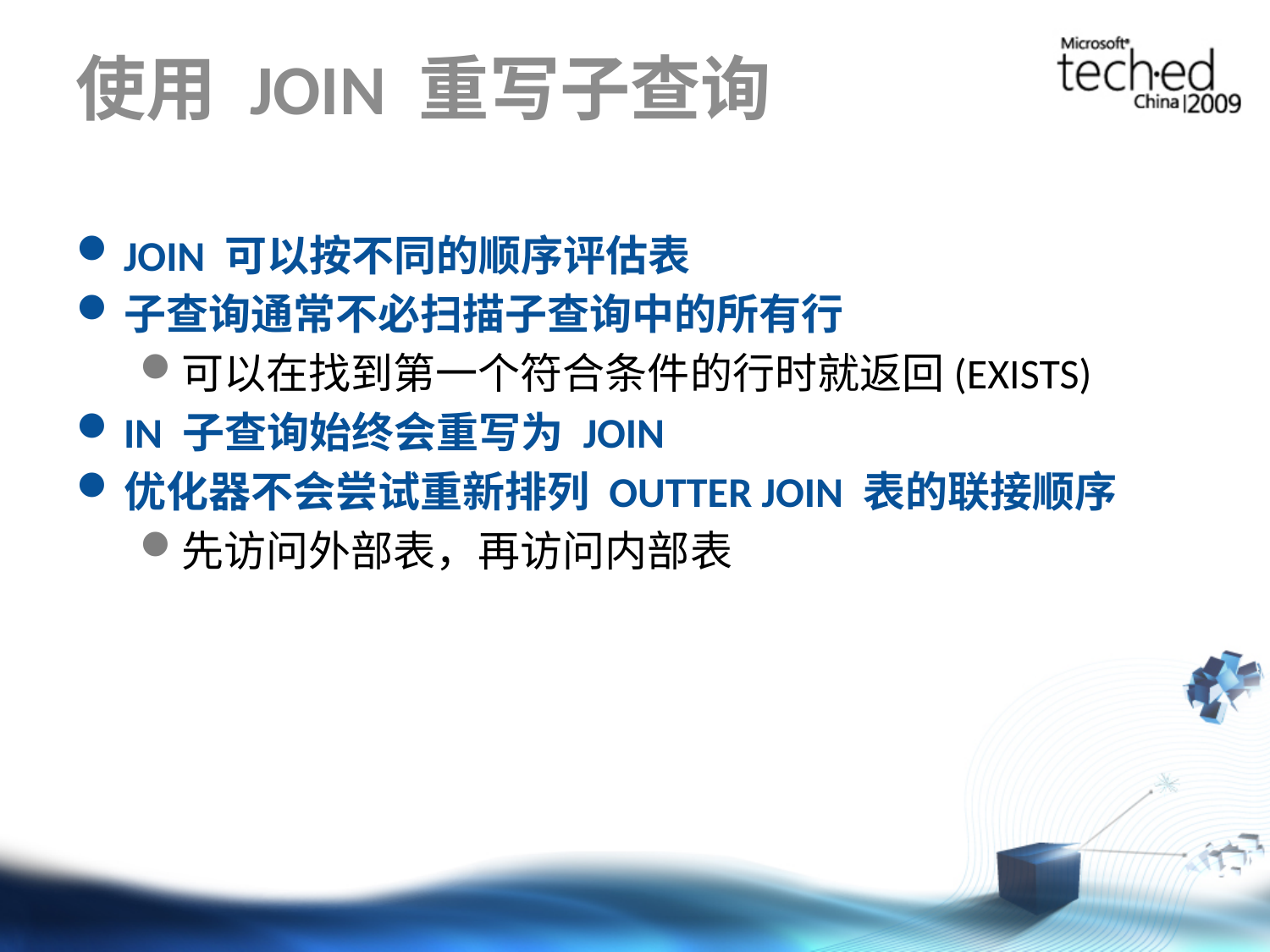

# 使用 JOIN 重写子查询
JOIN 可以按不同的顺序评估表
子查询通常不必扫描子查询中的所有行
可以在找到第一个符合条件的行时就返回(EXISTS)
IN 子查询始终会重写为 JOIN
优化器不会尝试重新排列 OUTTER JOIN 表的联接顺序
先访问外部表，再访问内部表